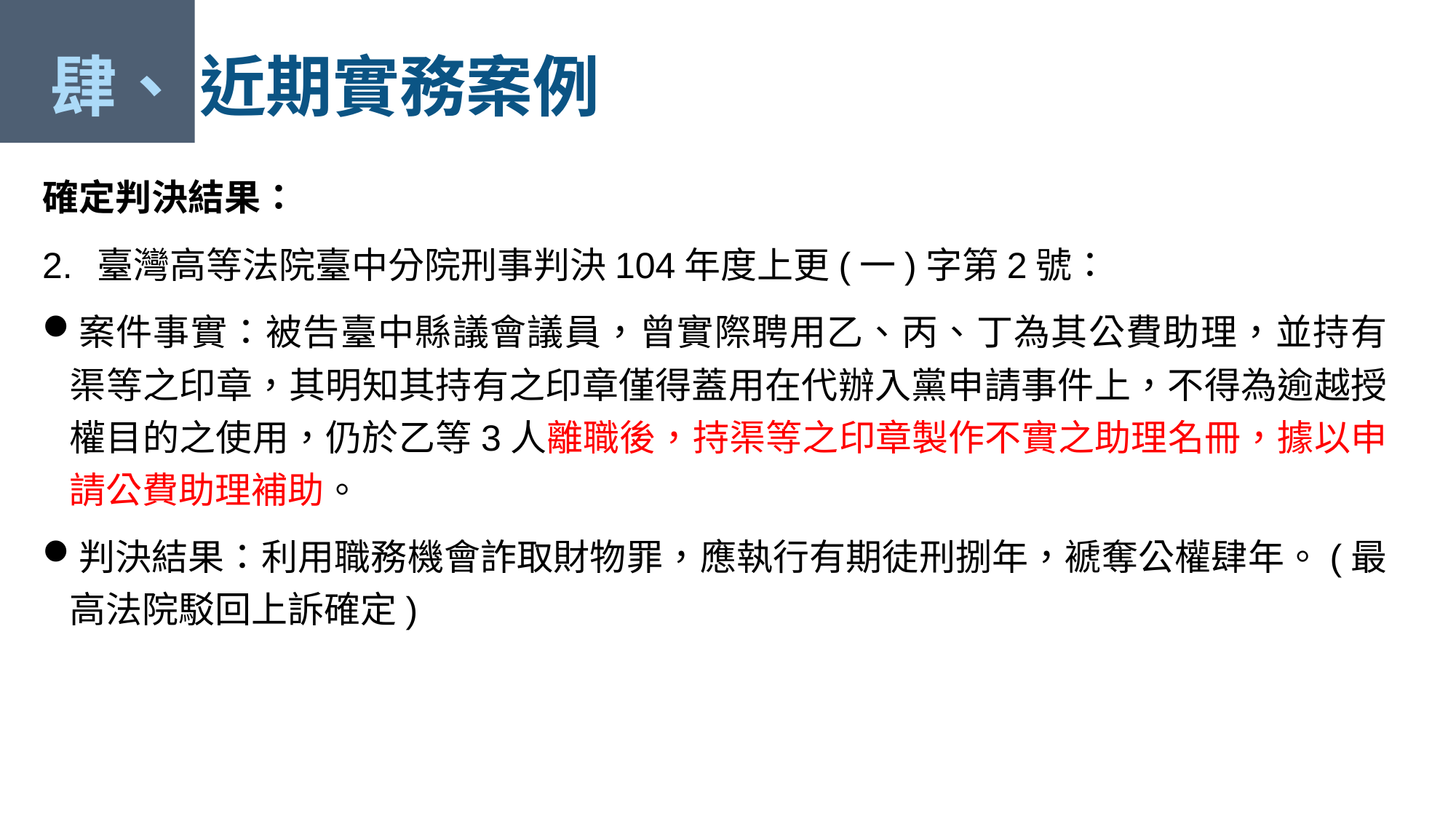

肆、 近期實務案例
確定判決結果：
臺灣高等法院臺中分院刑事判決104年度上更(一)字第2號：
案件事實：被告臺中縣議會議員，曾實際聘用乙、丙、丁為其公費助理，並持有渠等之印章，其明知其持有之印章僅得蓋用在代辦入黨申請事件上，不得為逾越授權目的之使用，仍於乙等3人離職後，持渠等之印章製作不實之助理名冊，據以申請公費助理補助。
判決結果：利用職務機會詐取財物罪，應執行有期徒刑捌年，褫奪公權肆年。(最高法院駁回上訴確定)